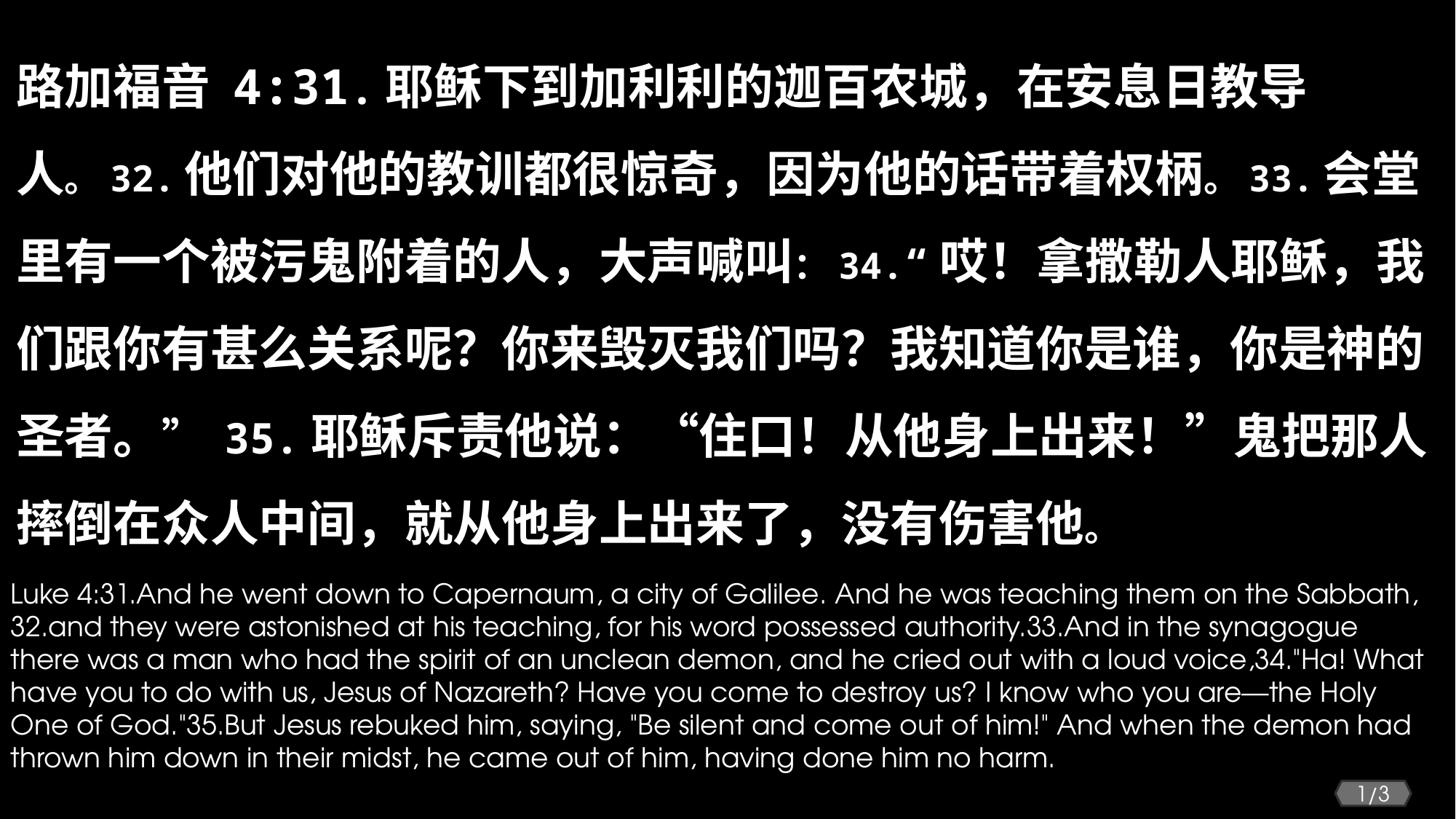

路加福音 4:31.耶稣下到加利利的迦百农城，在安息日教导人。32.他们对他的教训都很惊奇，因为他的话带着权柄。33.会堂里有一个被污鬼附着的人，大声喊叫：34.“哎！拿撒勒人耶稣，我们跟你有甚么关系呢？你来毁灭我们吗？我知道你是谁，你是神的圣者。” 35.耶稣斥责他说：“住口！从他身上出来！”鬼把那人摔倒在众人中间，就从他身上出来了，没有伤害他。
Luke 4:31.And he went down to Capernaum, a city of Galilee. And he was teaching them on the Sabbath, 32.and they were astonished at his teaching, for his word possessed authority.33.And in the synagogue there was a man who had the spirit of an unclean demon, and he cried out with a loud voice,34."Ha! What have you to do with us, Jesus of Nazareth? Have you come to destroy us? I know who you are—the Holy One of God."35.But Jesus rebuked him, saying, "Be silent and come out of him!" And when the demon had thrown him down in their midst, he came out of him, having done him no harm.
1/3